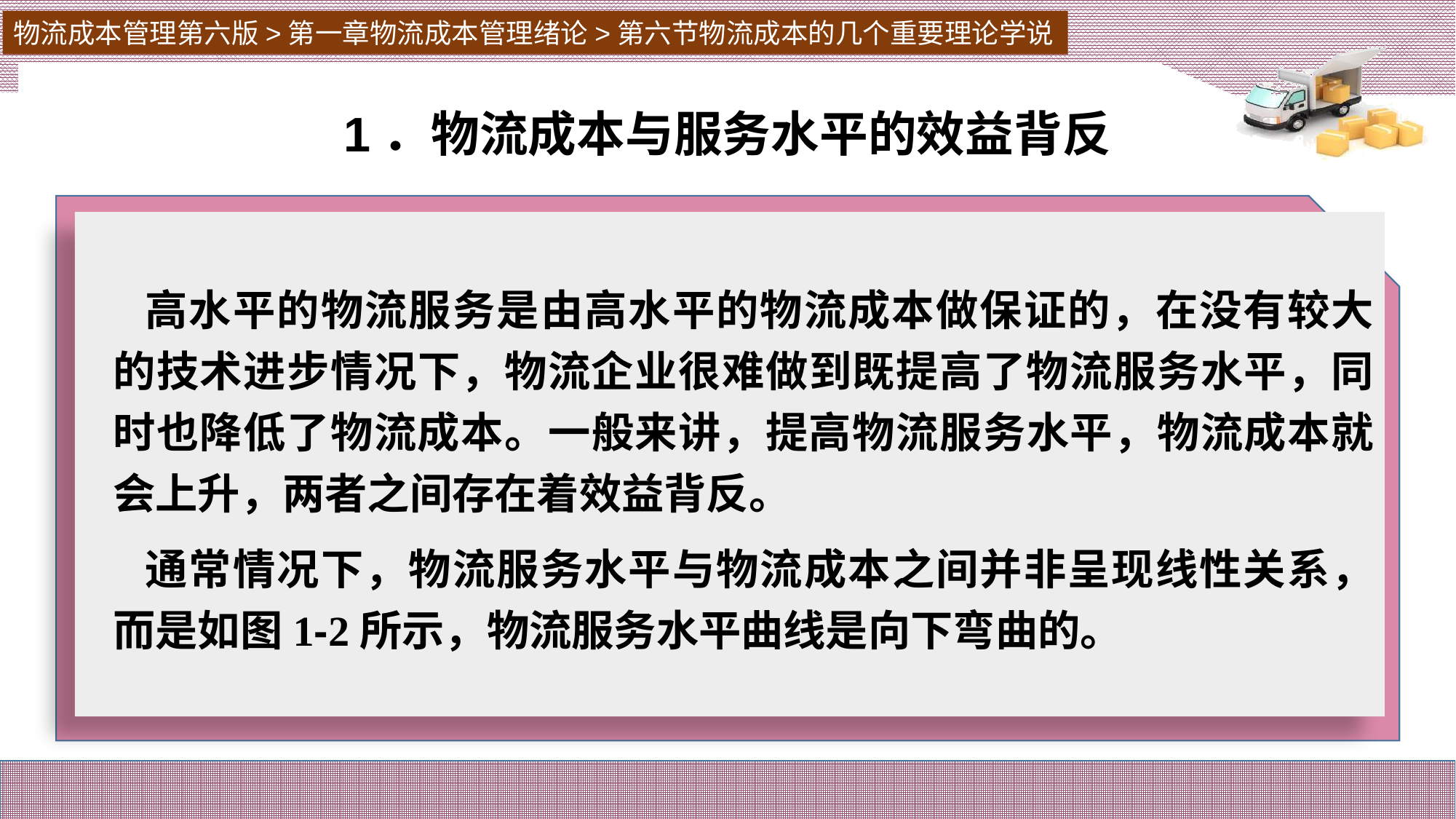

物流成本管理第六版>第一章物流成本管理绪论>第六节物流成本的几个重要理论学说
1．物流成本与服务水平的效益背反
# 高水平的物流服务是由高水平的物流成本做保证的，在没有较大的技术进步情况下，物流企业很难做到既提高了物流服务水平，同时也降低了物流成本。一般来讲，提高物流服务水平，物流成本就会上升，两者之间存在着效益背反。
通常情况下，物流服务水平与物流成本之间并非呈现线性关系，而是如图1-2所示，物流服务水平曲线是向下弯曲的。